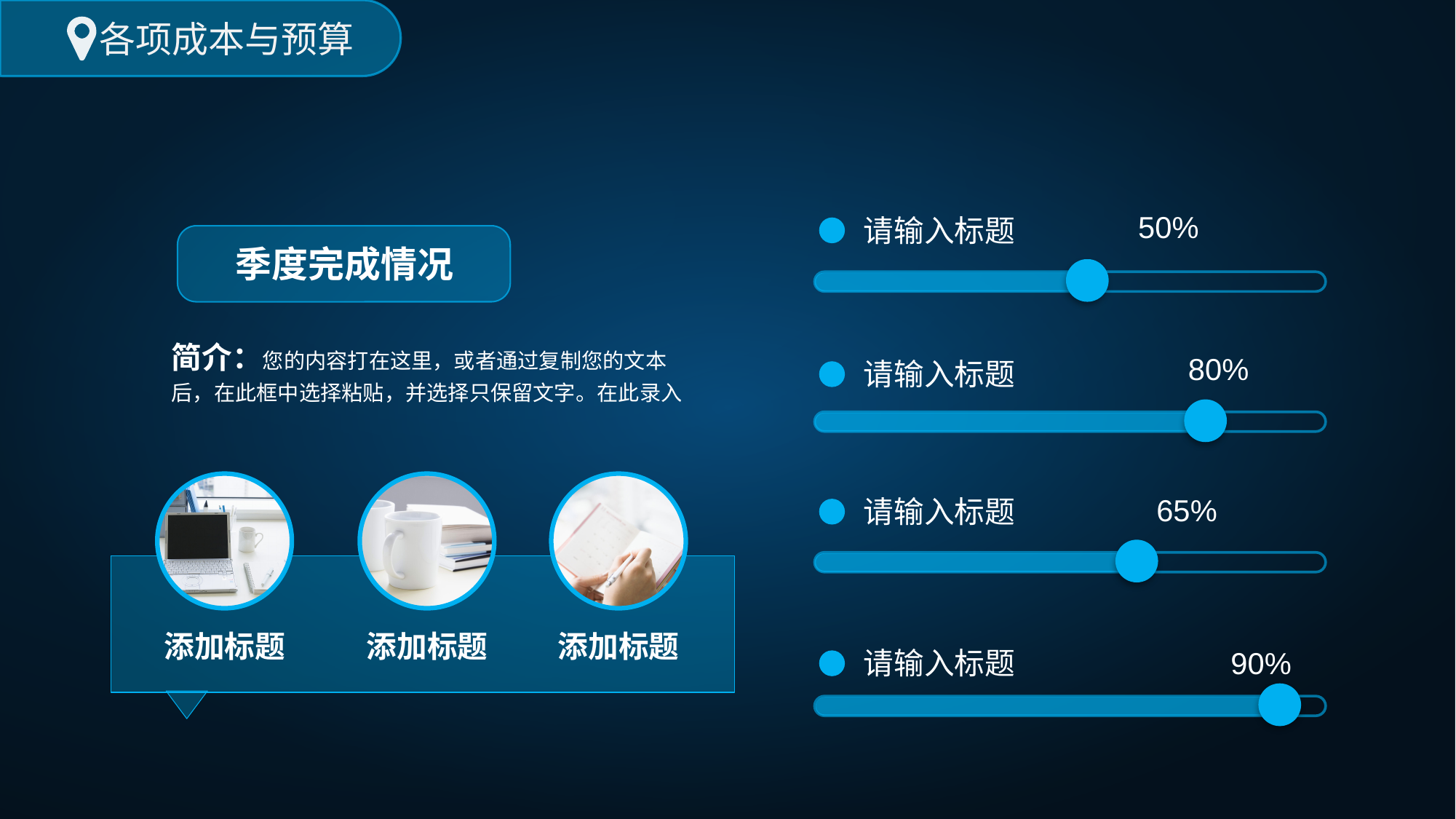

各项成本与预算
50%
请输入标题

季度完成情况

简介：您的内容打在这里，或者通过复制您的文本后，在此框中选择粘贴，并选择只保留文字。在此录入
80%
请输入标题

65%
请输入标题

添加标题
添加标题
添加标题
请输入标题

90%